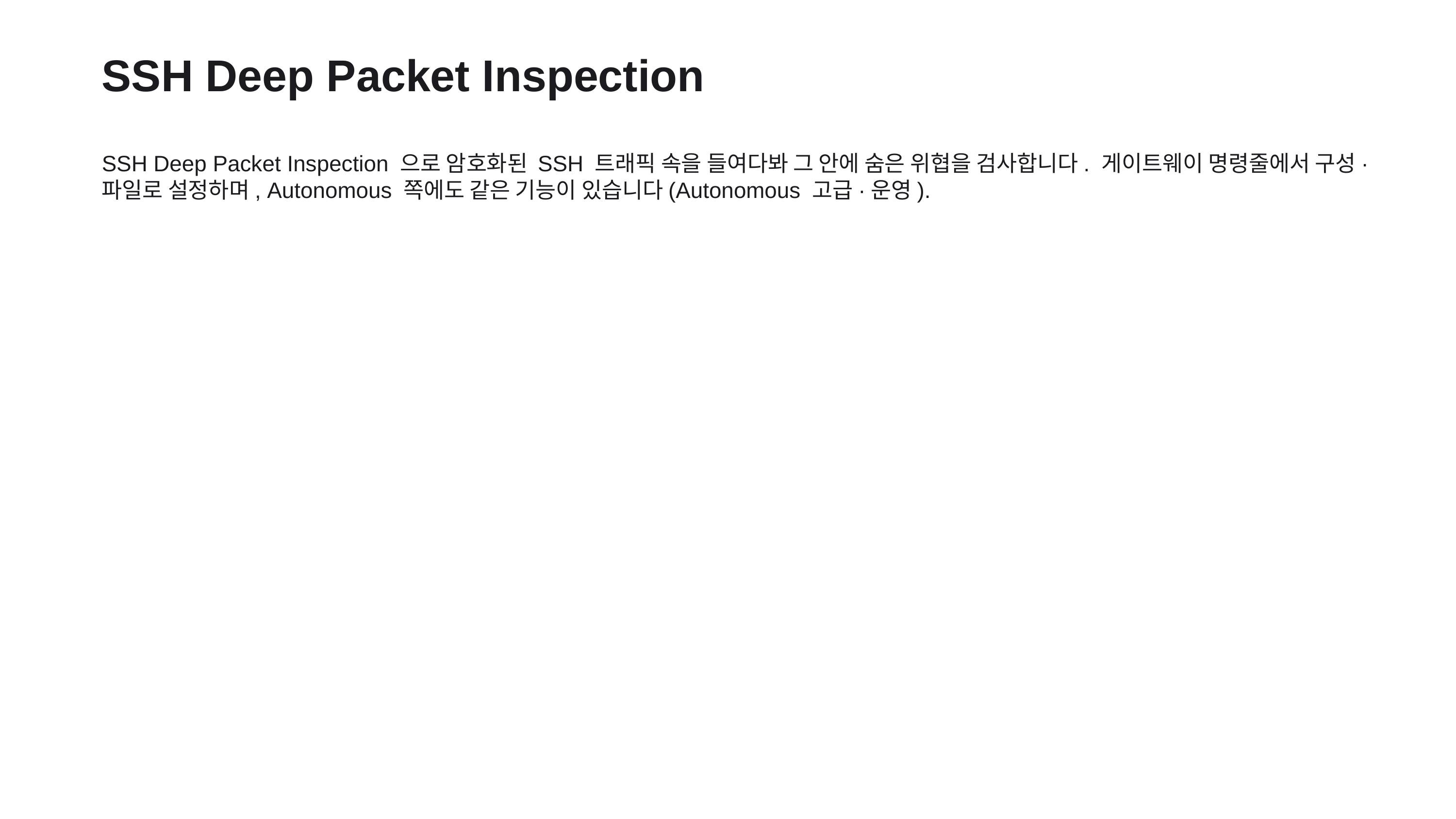

SSH Deep Packet Inspection
SSH Deep Packet Inspection 으로 암호화된 SSH 트래픽 속을 들여다봐 그 안에 숨은 위협을 검사합니다. 게이트웨이 명령줄에서 구성·파일로 설정하며, Autonomous 쪽에도 같은 기능이 있습니다(Autonomous 고급·운영).